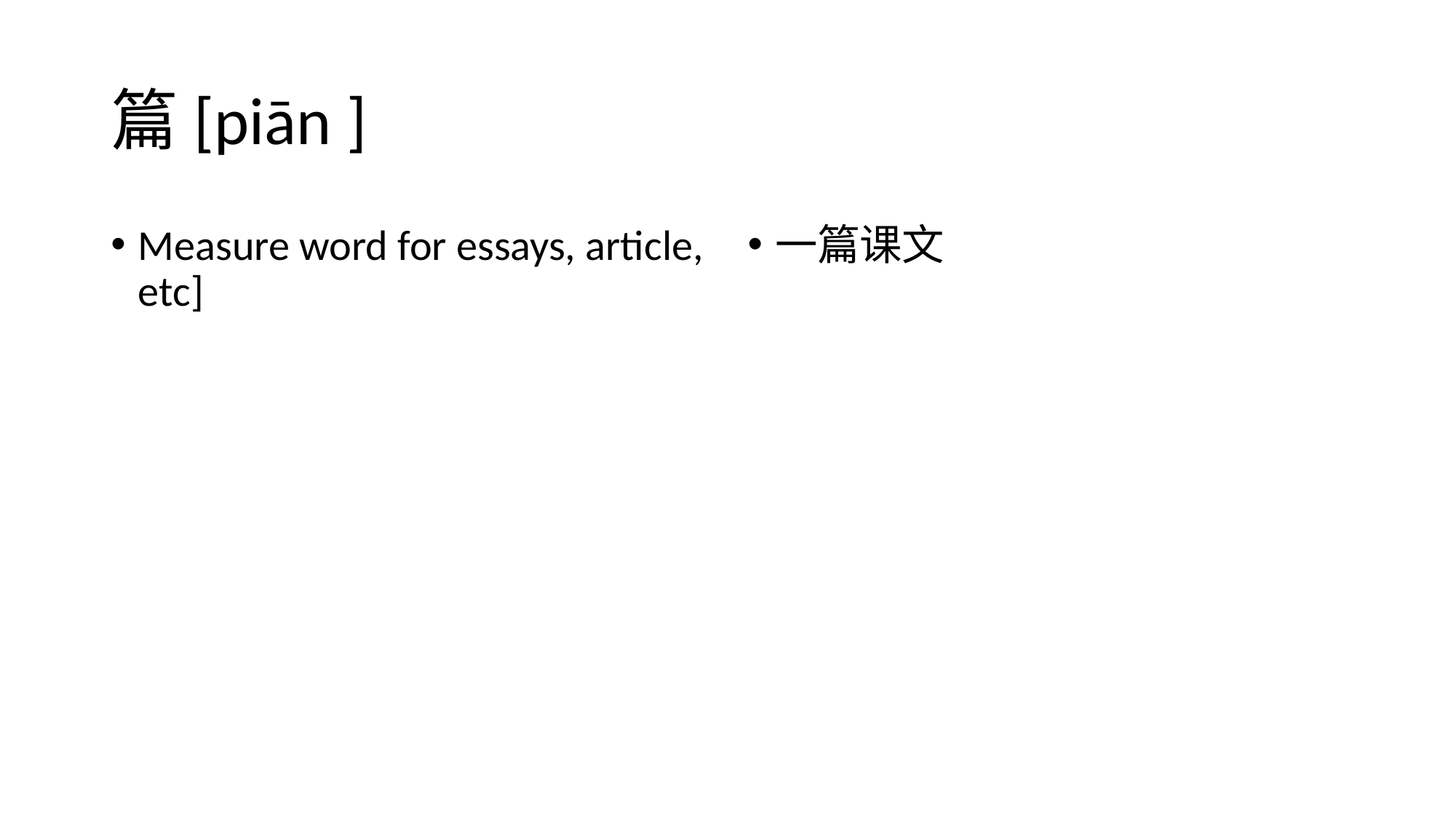

# 篇[piān ]
Measure word for essays, article, etc]
一篇课文